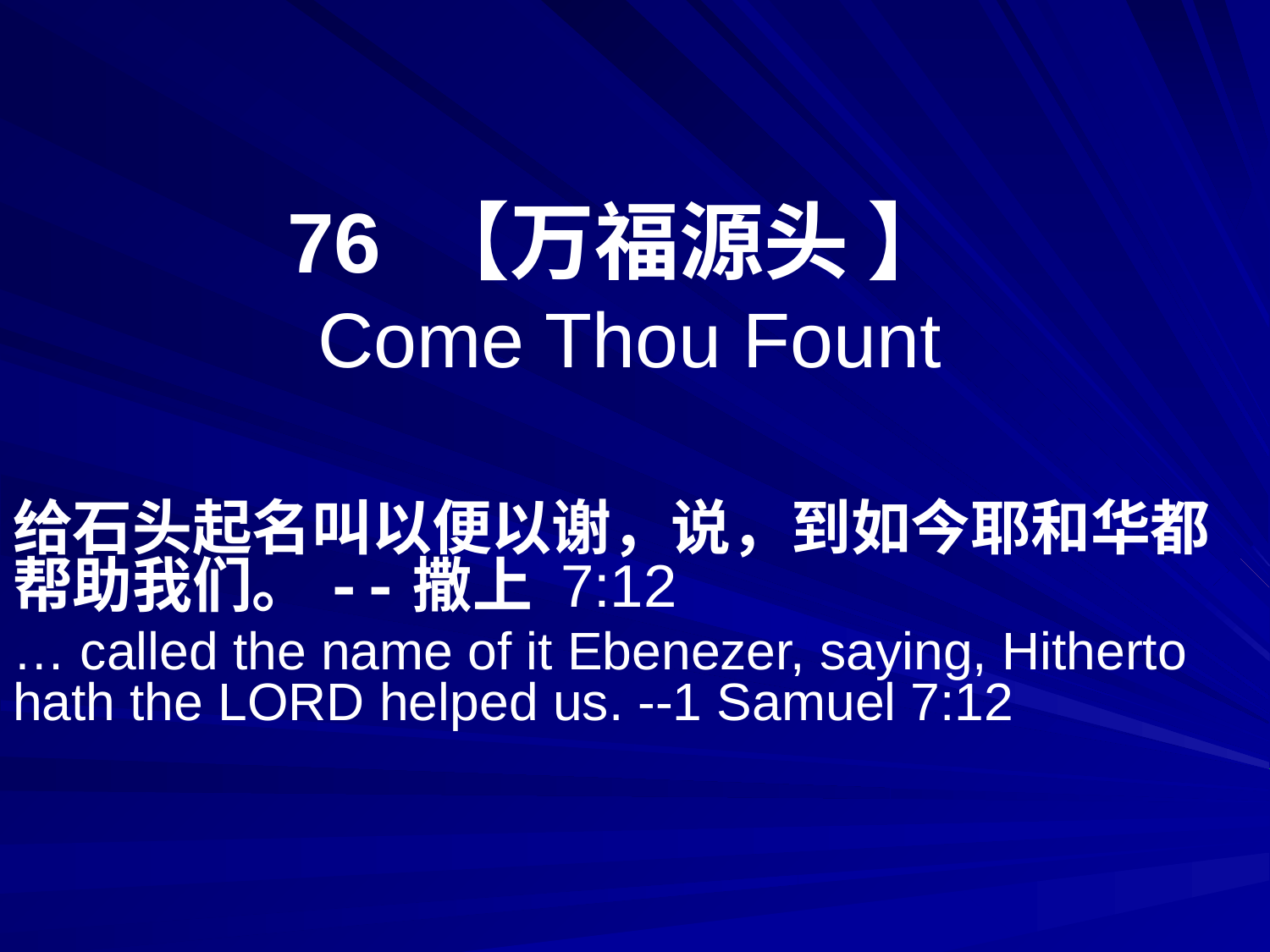

# 76 【万福源头 】 Come Thou Fount
给石头起名叫以便以谢，说，到如今耶和华都帮助我们。--撒上 7:12
… called the name of it Ebenezer, saying, Hitherto hath the LORD helped us. --1 Samuel 7:12